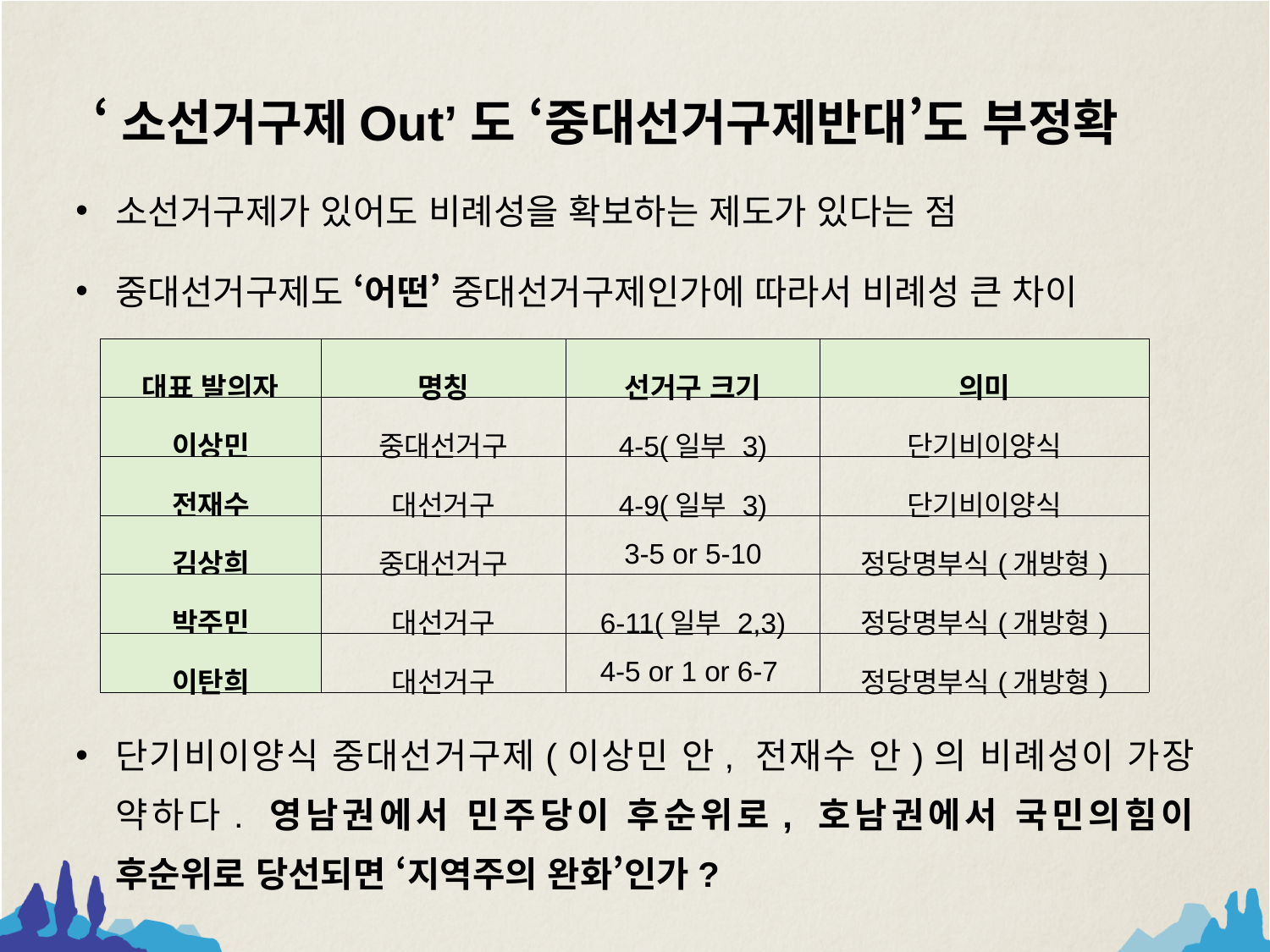

‘소선거구제Out’도 ‘중대선거구제반대’도 부정확
소선거구제가 있어도 비례성을 확보하는 제도가 있다는 점
중대선거구제도 ‘어떤’ 중대선거구제인가에 따라서 비례성 큰 차이

단기비이양식 중대선거구제(이상민 안, 전재수 안)의 비례성이 가장 약하다. 영남권에서 민주당이 후순위로, 호남권에서 국민의힘이 후순위로 당선되면 ‘지역주의 완화’인가?

| 대표 발의자 | 명칭 | 선거구 크기 | 의미 |
| --- | --- | --- | --- |
| 이상민 | 중대선거구 | 4-5(일부 3) | 단기비이양식 |
| 전재수 | 대선거구 | 4-9(일부 3) | 단기비이양식 |
| 김상희 | 중대선거구 | 3-5 or 5-10 | 정당명부식(개방형) |
| 박주민 | 대선거구 | 6-11(일부 2,3) | 정당명부식(개방형) |
| 이탄희 | 대선거구 | 4-5 or 1 or 6-7 | 정당명부식(개방형) |